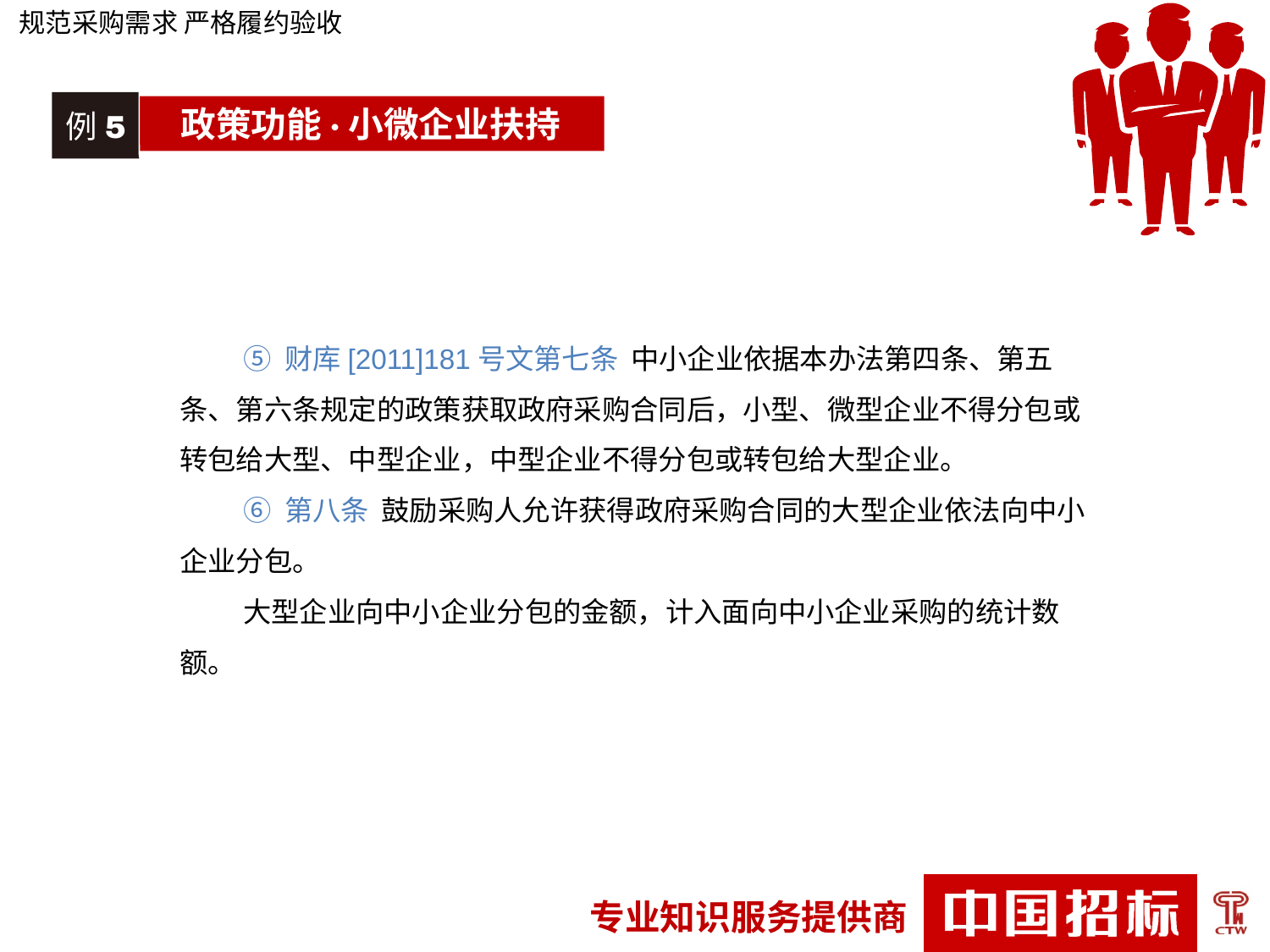

规范采购需求 严格履约验收

例5
政策功能·小微企业扶持
⑤ 财库[2011]181号文第七条  中小企业依据本办法第四条、第五条、第六条规定的政策获取政府采购合同后，小型、微型企业不得分包或转包给大型、中型企业，中型企业不得分包或转包给大型企业。
⑥ 第八条  鼓励采购人允许获得政府采购合同的大型企业依法向中小企业分包。
大型企业向中小企业分包的金额，计入面向中小企业采购的统计数额。